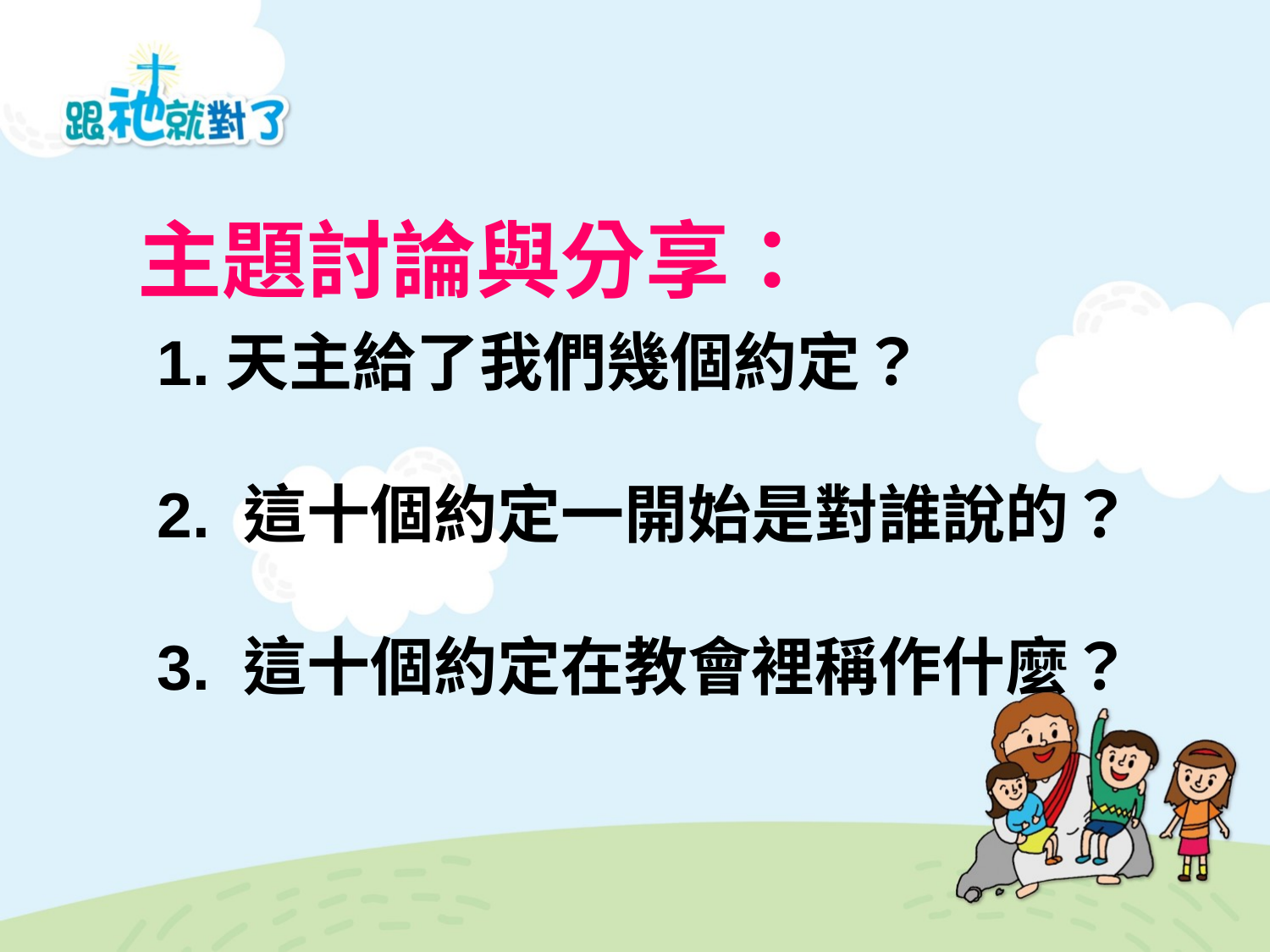

主題討論與分享：
1.天主給了我們幾個約定？

2. 這十個約定一開始是對誰說的？

3. 這十個約定在教會裡稱作什麼？